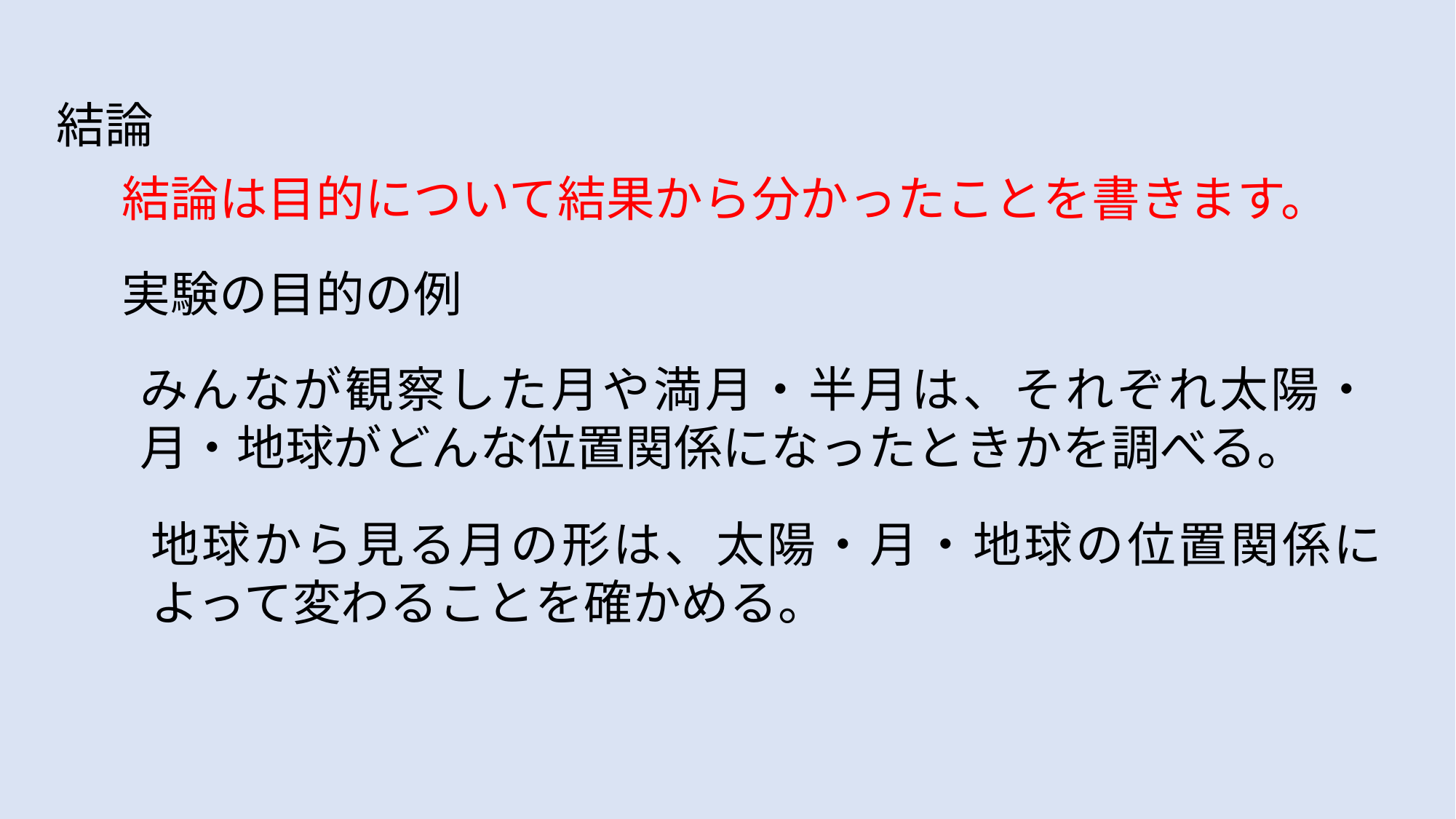

結論
結論は目的について結果から分かったことを書きます。
実験の目的の例
みんなが観察した月や満月・半月は、それぞれ太陽・月・地球がどんな位置関係になったときかを調べる。
地球から見る月の形は、太陽・月・地球の位置関係によって変わることを確かめる。